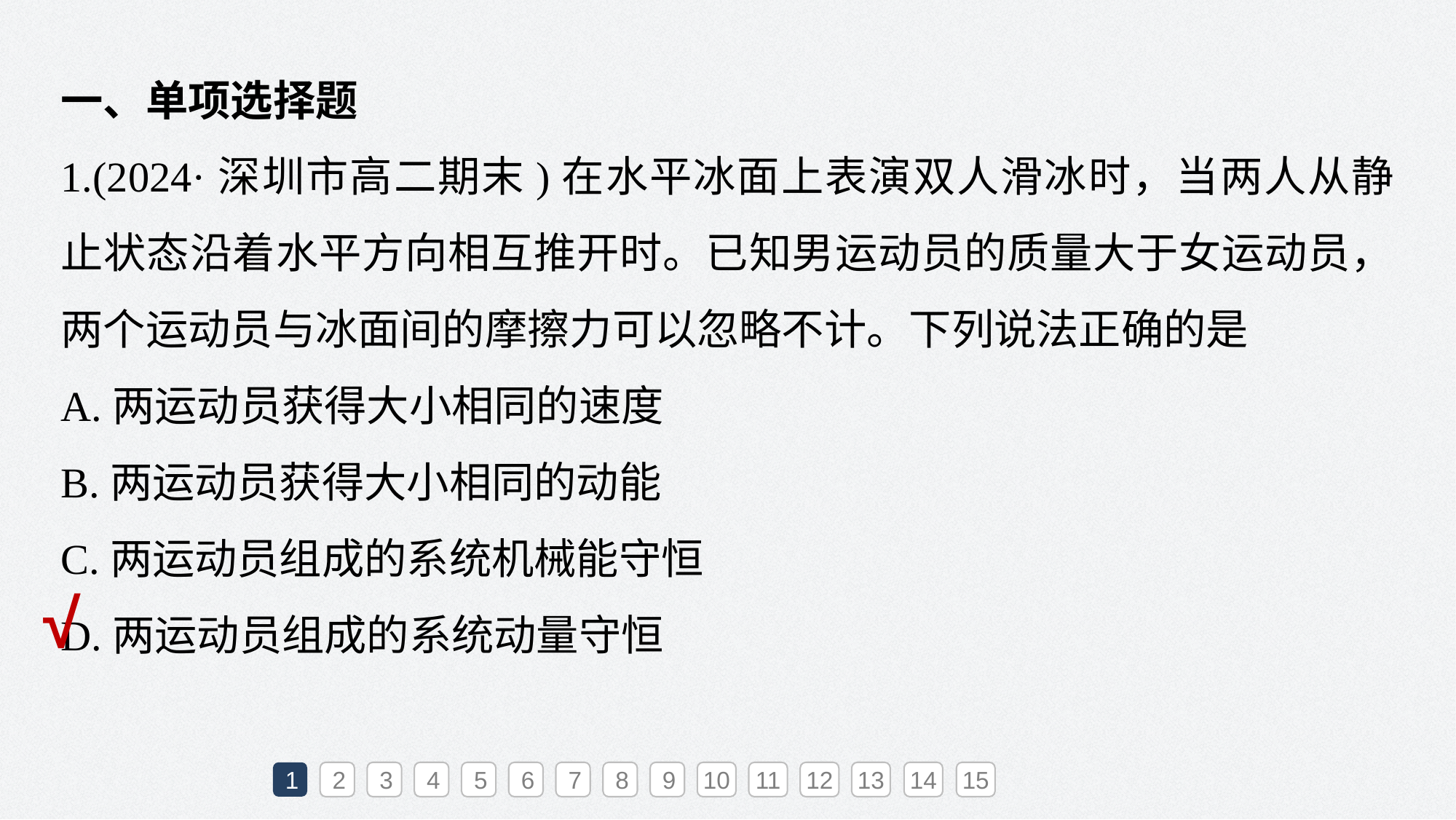

一、单项选择题
1.(2024·深圳市高二期末)在水平冰面上表演双人滑冰时，当两人从静止状态沿着水平方向相互推开时。已知男运动员的质量大于女运动员，两个运动员与冰面间的摩擦力可以忽略不计。下列说法正确的是
A.两运动员获得大小相同的速度
B.两运动员获得大小相同的动能
C.两运动员组成的系统机械能守恒
D.两运动员组成的系统动量守恒
√
1
2
3
4
5
6
7
8
9
10
11
12
13
14
15